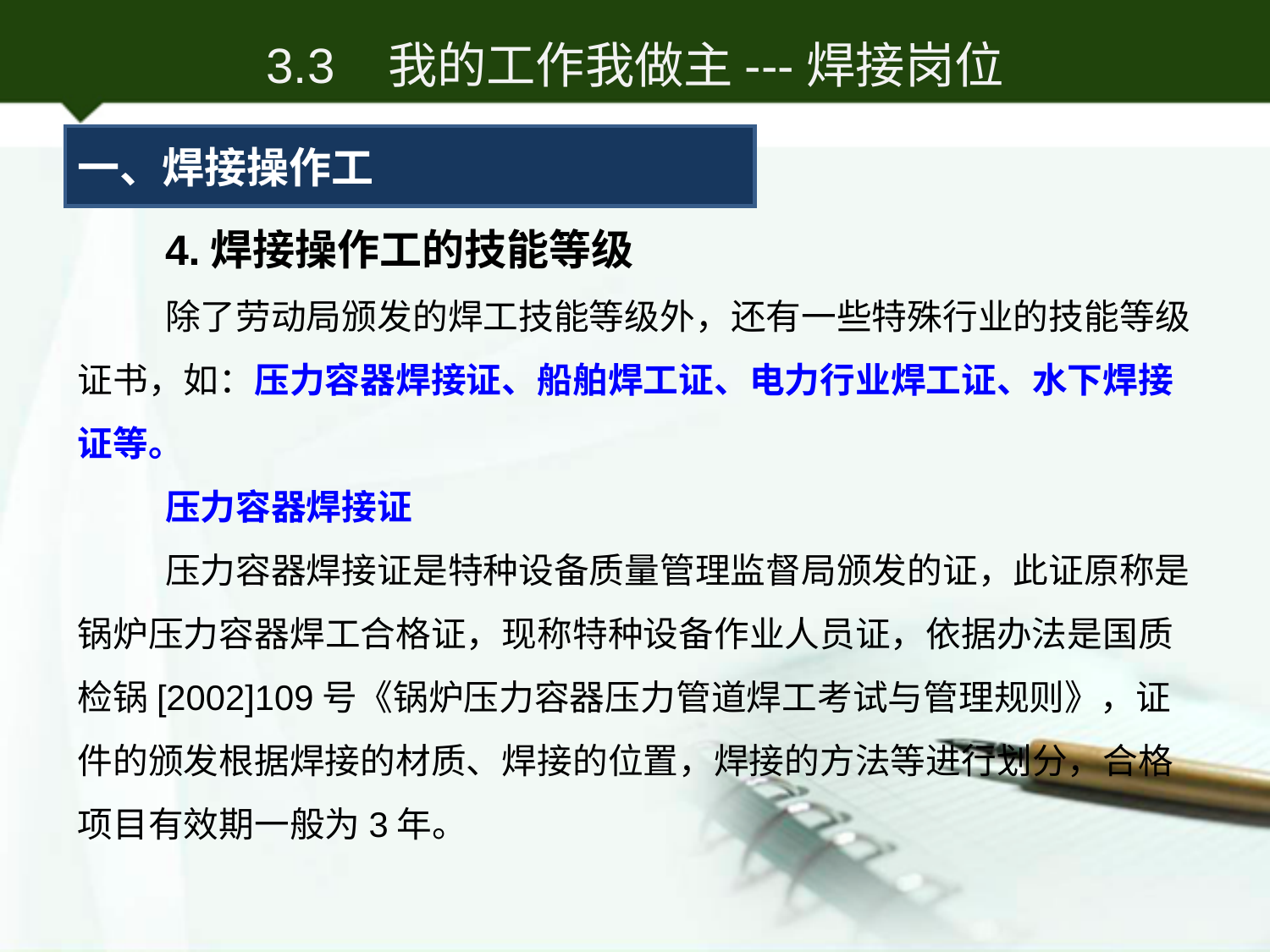

3.3   我的工作我做主---焊接岗位
一、焊接操作工
4.焊接操作工的技能等级
除了劳动局颁发的焊工技能等级外，还有一些特殊行业的技能等级证书，如：压力容器焊接证、船舶焊工证、电力行业焊工证、水下焊接证等。
压力容器焊接证
压力容器焊接证是特种设备质量管理监督局颁发的证，此证原称是锅炉压力容器焊工合格证，现称特种设备作业人员证，依据办法是国质检锅[2002]109号《锅炉压力容器压力管道焊工考试与管理规则》，证件的颁发根据焊接的材质、焊接的位置，焊接的方法等进行划分，合格项目有效期一般为3年。